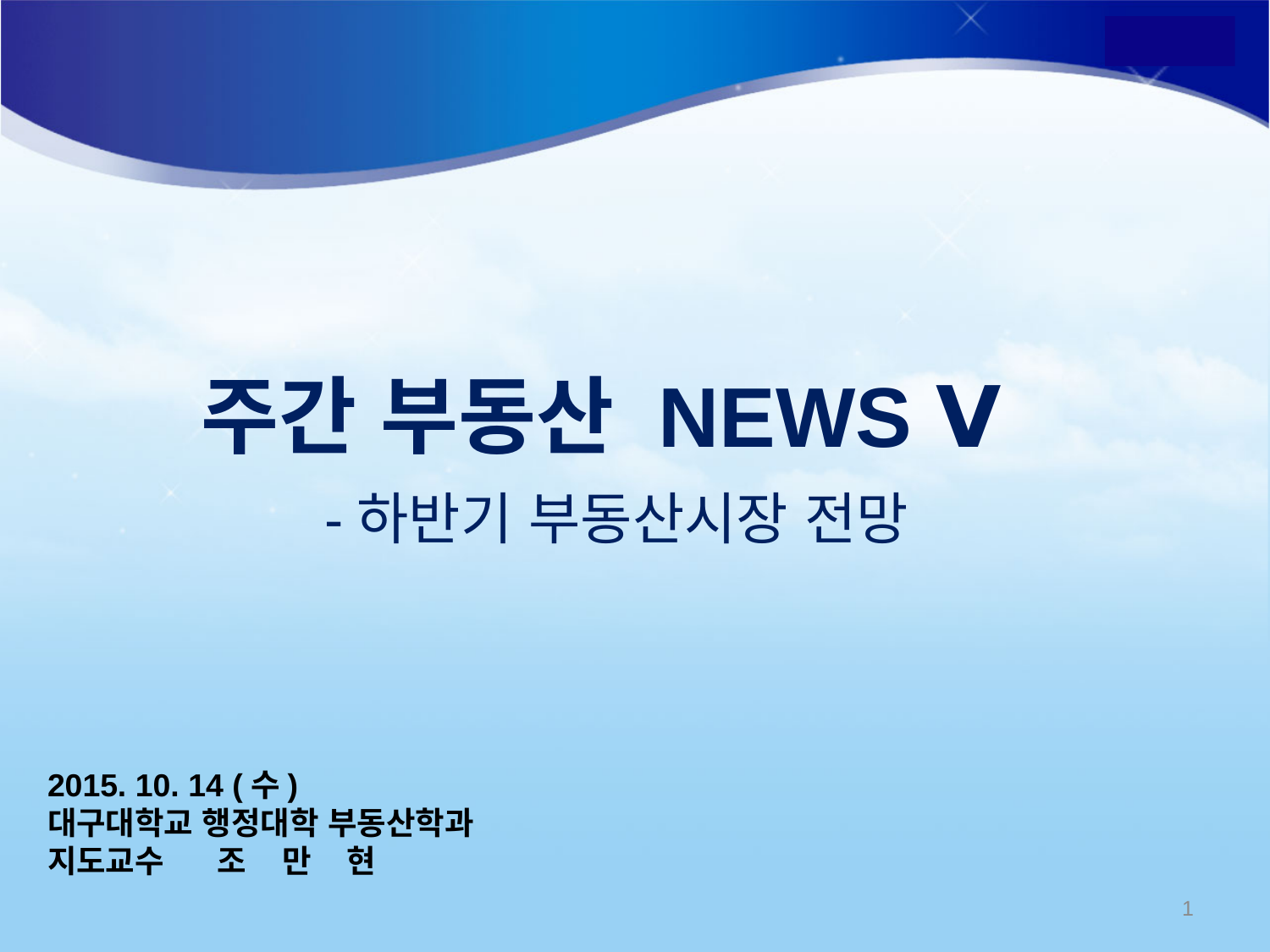

주간 부동산 NEWS Ⅴ
-하반기 부동산시장 전망
2015. 10. 14 (수)
대구대학교 행정대학 부동산학과
지도교수      조    만    현
1